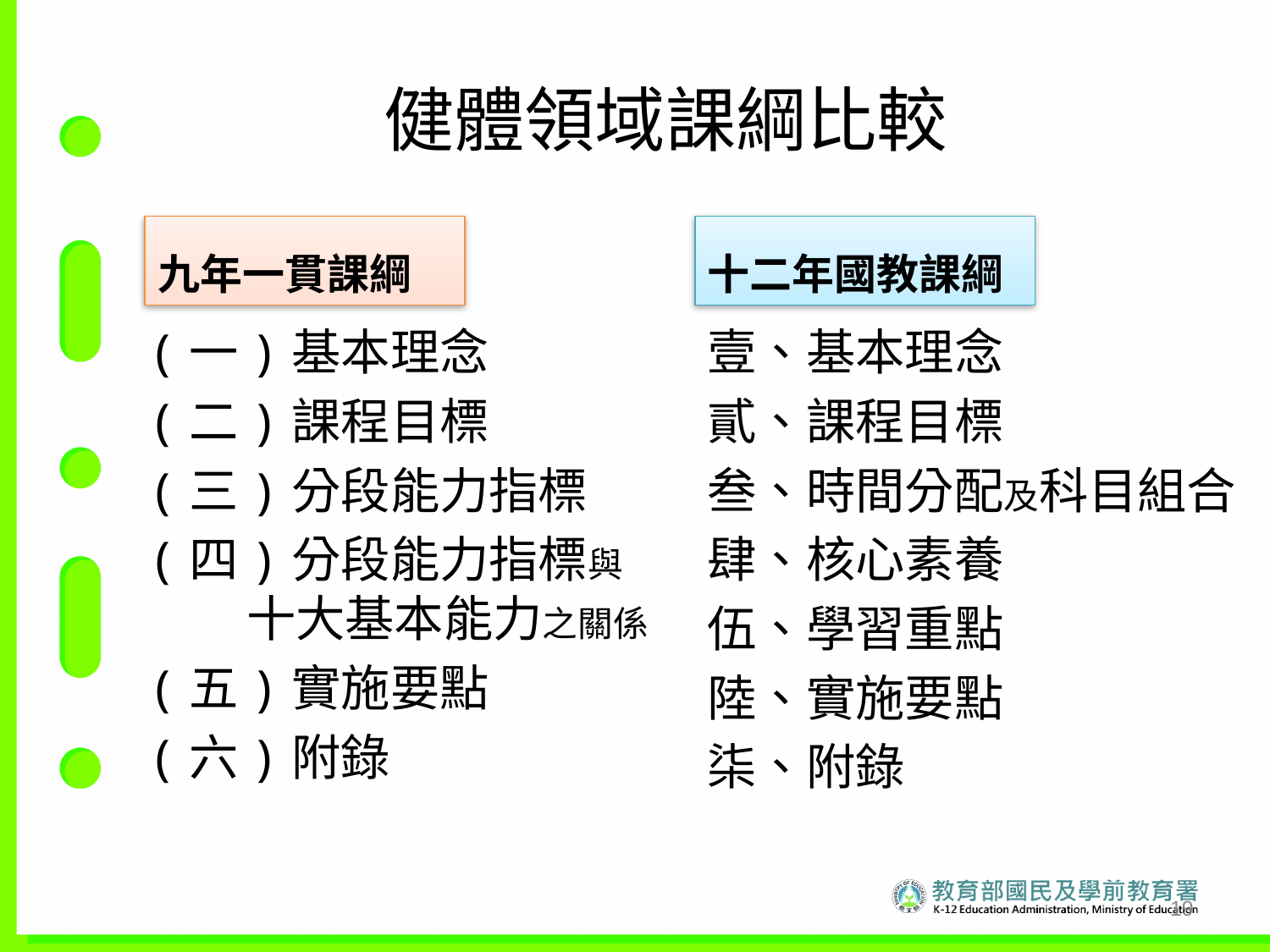

# 健體領域課綱比較
九年一貫課綱
十二年國教課綱
(一)基本理念
(二)課程目標
(三)分段能力指標
(四)分段能力指標與    十大基本能力之關係
(五)實施要點
(六)附錄
壹、基本理念
貳、課程目標
叁、時間分配及科目組合
肆、核心素養
伍、學習重點
陸、實施要點
柒、附錄

19